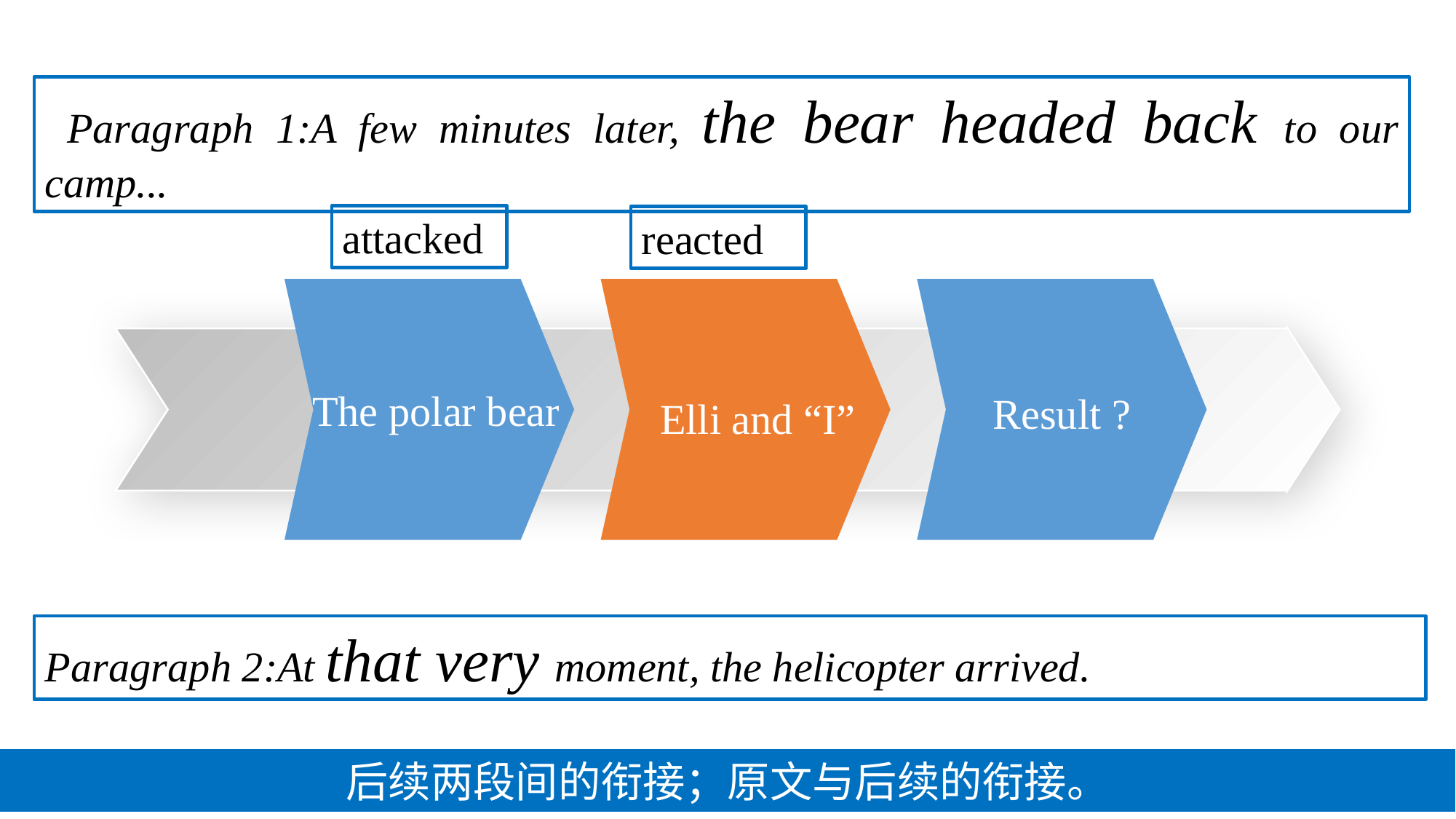

Paragraph 1:A few minutes later, the bear headed back to our camp...
attacked
reacted

The polar bear
Result ?
Elli and “I”
Paragraph 2:At that very moment, the helicopter arrived.
后续两段间的衔接；原文与后续的衔接。